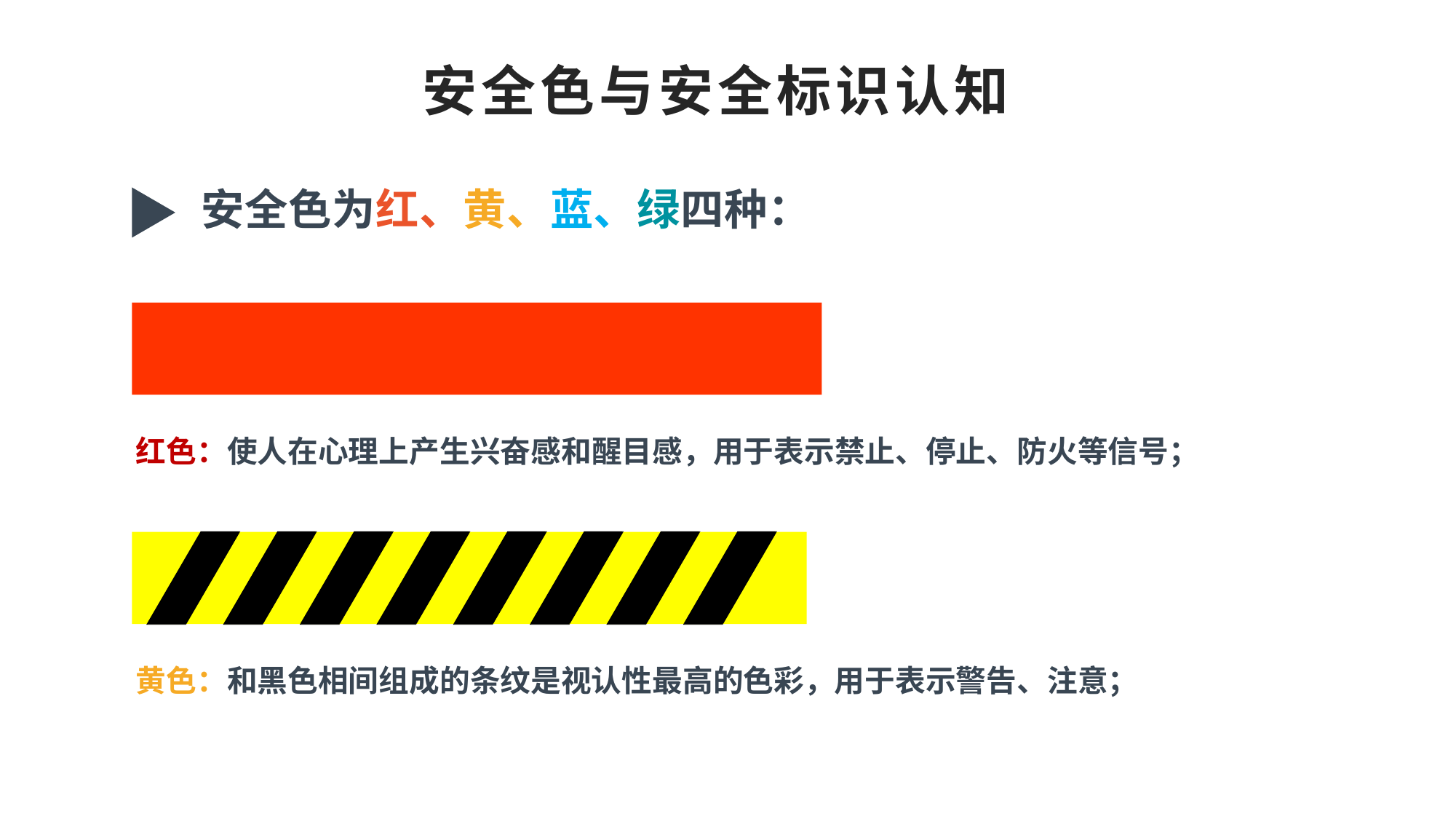

# 安全色与安全标识认知
安全色为红、黄、蓝、绿四种：

红色：使人在心理上产生兴奋感和醒目感，用于表示禁止、停止、防火等信号；

黄色：和黑色相间组成的条纹是视认性最高的色彩，用于表示警告、注意；